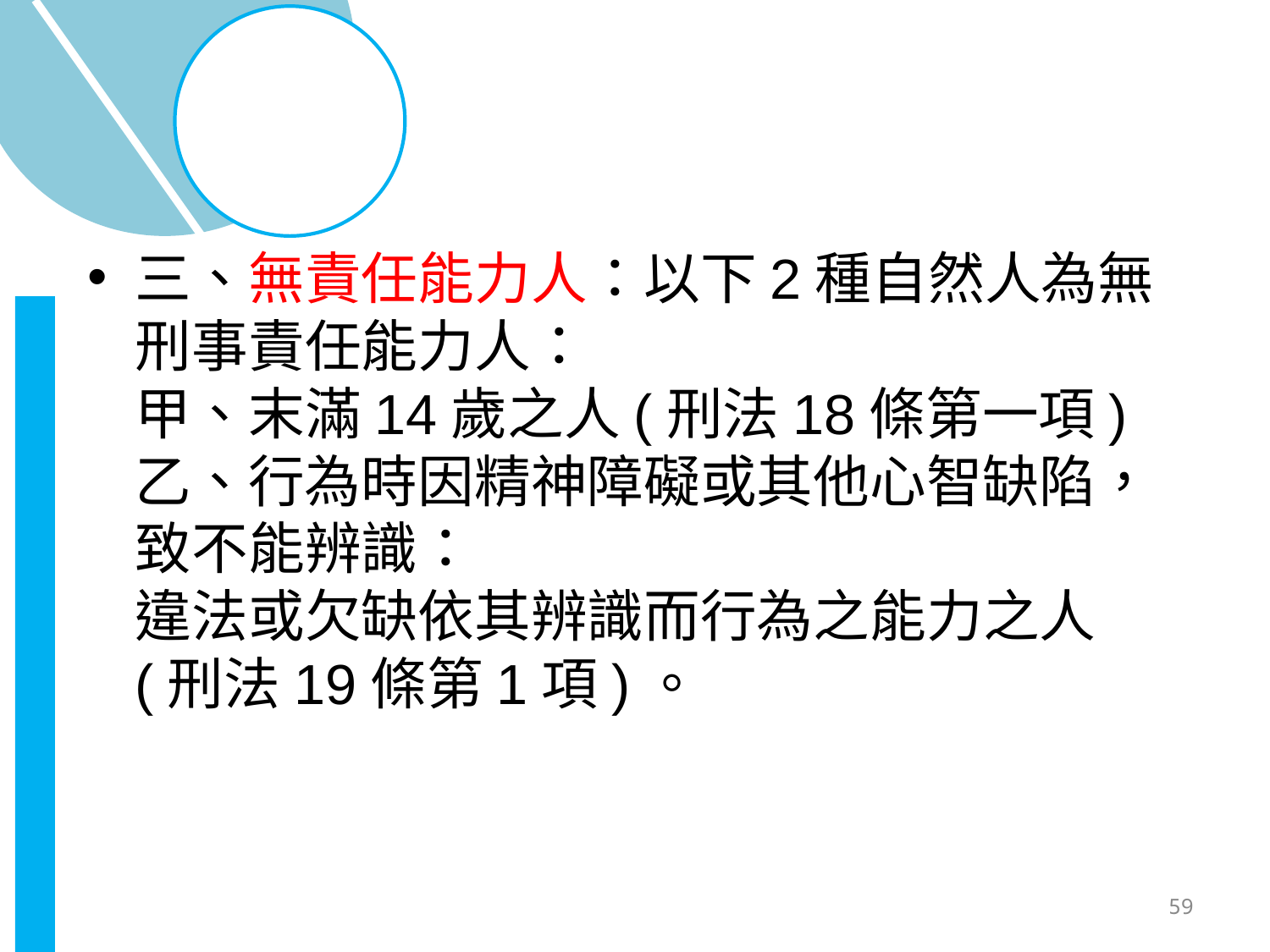

#
三、無責任能力人：以下2種自然人為無刑事責任能力人：
甲、末滿14歲之人(刑法18條第一項)
乙、行為時因精神障礙或其他心智缺陷，致不能辨識：
違法或欠缺依其辨識而行為之能力之人(刑法19條第1項)。

59